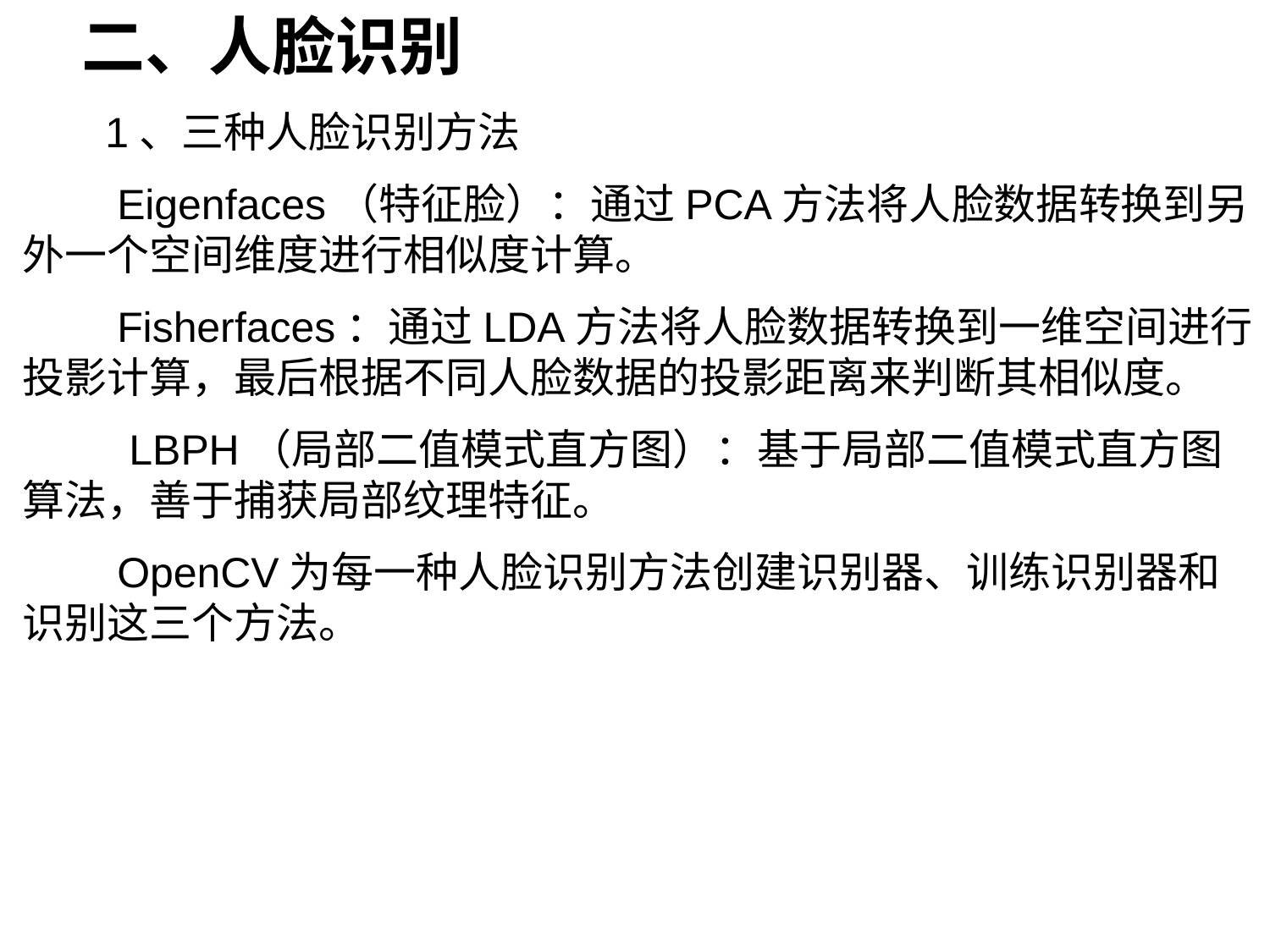

二、人脸识别
       1、三种人脸识别方法
        Eigenfaces（特征脸）：通过PCA方法将人脸数据转换到另外一个空间维度进行相似度计算。
        Fisherfaces：通过LDA方法将人脸数据转换到一维空间进行投影计算，最后根据不同人脸数据的投影距离来判断其相似度。
         LBPH（局部二值模式直方图）：基于局部二值模式直方图算法，善于捕获局部纹理特征。
        OpenCV为每一种人脸识别方法创建识别器、训练识别器和识别这三个方法。